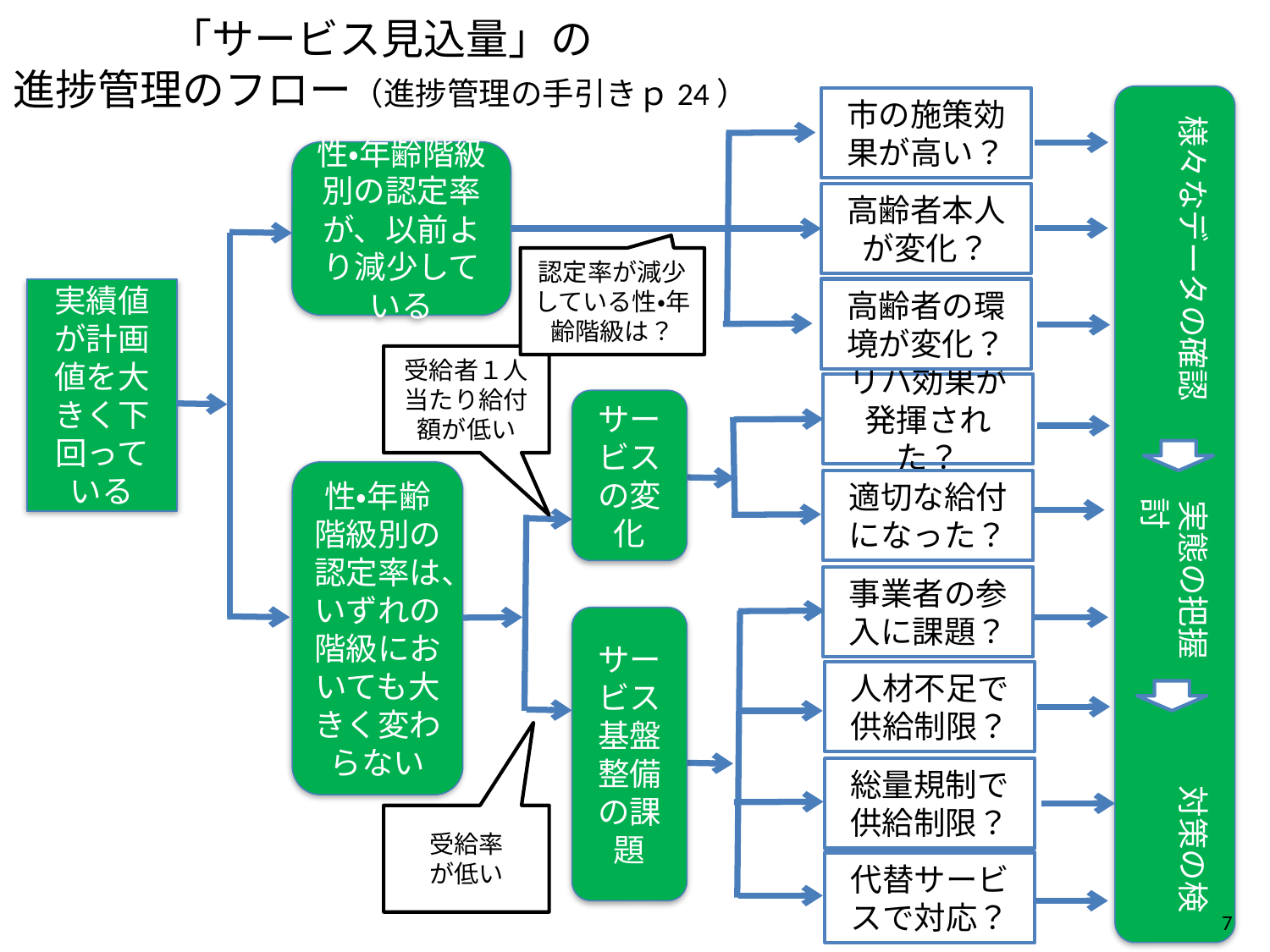

# 「サービス見込量」の 進捗管理のフロー（進捗管理の手引きｐ24）
様々なデータの確認　　     実態の把握　　　　対策の検討
市の施策効果が高い？
性・年齢階級別の認定率が、以前より減少している
高齢者本人が変化？
認定率が減少している性・年齢階級は？
高齢者の環境が変化？
実績値が計画値を大きく下回っている
受給者１人当たり給付額が低い
リハ効果が発揮された？
サービスの変化

性・年齢階級別の認定率は、いずれの階級においても大きく変わらない
適切な給付になった？
事業者の参入に課題？
サービス基盤整備の課題
人材不足で供給制限？

総量規制で供給制限？
受給率
が低い
代替サービスで対応？
7